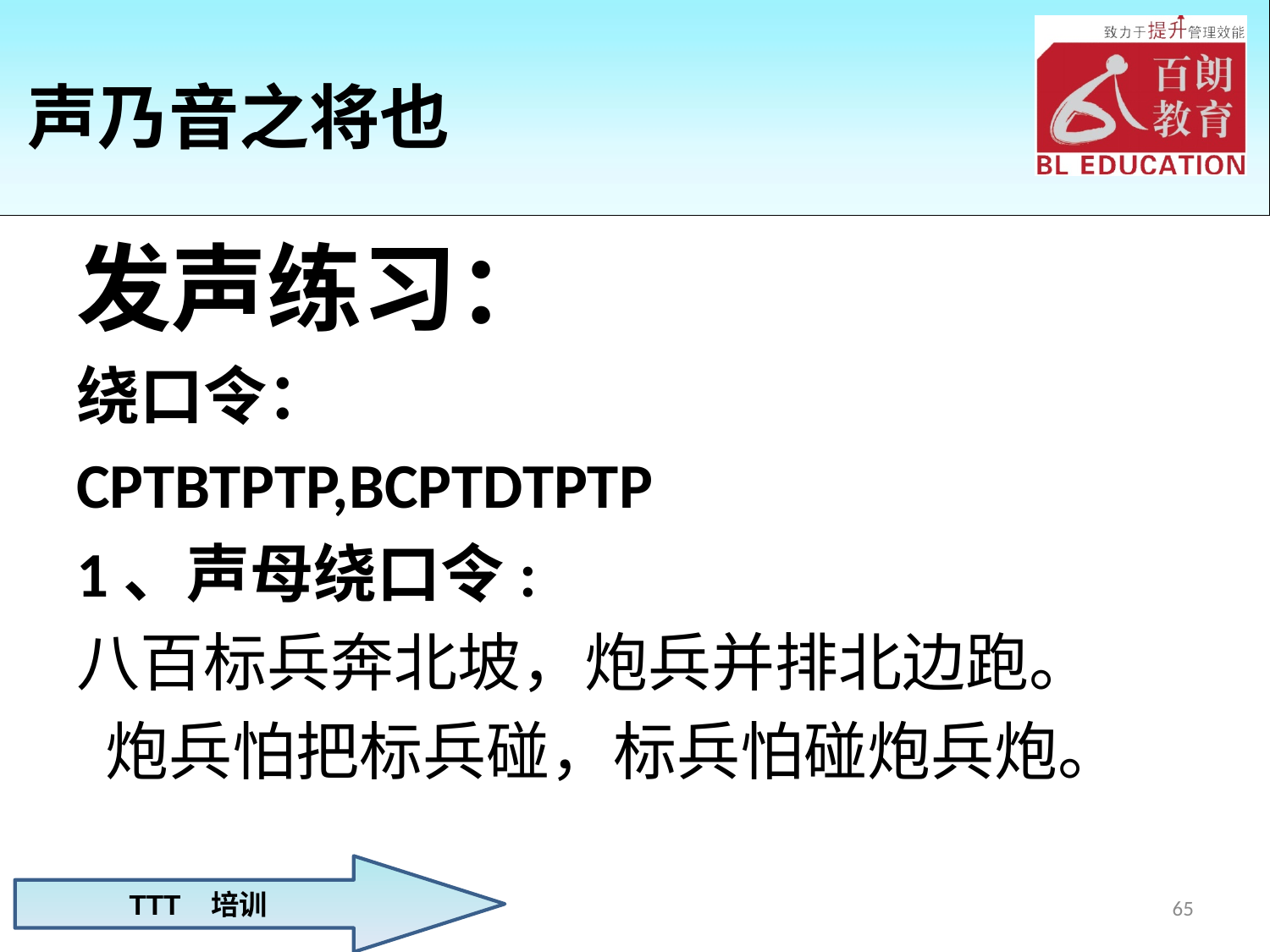

# 声乃音之将也
发声练习：
绕口令：
CPTBTPTP,BCPTDTPTP
1、声母绕口令:
八百标兵奔北坡，炮兵并排北边跑。
 炮兵怕把标兵碰，标兵怕碰炮兵炮。

65